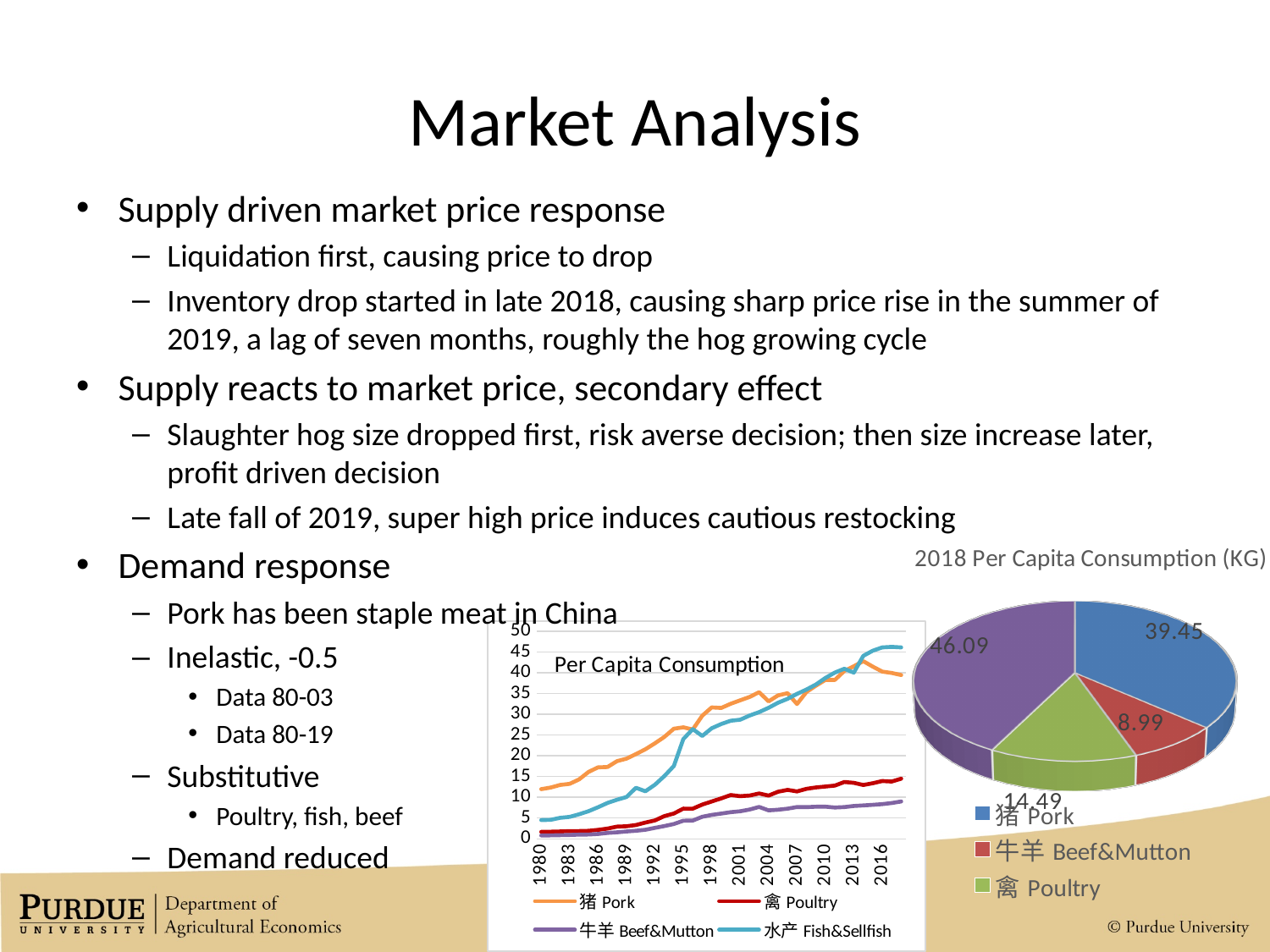

# Market Analysis
Supply driven market price response
Liquidation first, causing price to drop
Inventory drop started in late 2018, causing sharp price rise in the summer of 2019, a lag of seven months, roughly the hog growing cycle
Supply reacts to market price, secondary effect
Slaughter hog size dropped first, risk averse decision; then size increase later, profit driven decision
Late fall of 2019, super high price induces cautious restocking
Demand response
Pork has been staple meat in China
Inelastic, -0.5
Data 80-03
Data 80-19
Substitutive
Poultry, fish, beef
Demand reduced

[unsupported chart]

### Chart: Per Capita Consumption

| Category | 猪Pork | 禽Poultry | 牛羊Beef&Mutton | 水产Fish&Sellfish |
|---|---|---|---|---|
| 1980 | 11.97 | 1.68 | 0.81 | 4.5286459652499875 |
| 1981 | 12.35 | 1.72 | 0.84 | 4.580701894635862 |
| 1982 | 12.98 | 1.78 | 0.89 | 5.068172428040215 |
| 1983 | 13.25 | 1.85 | 0.94 | 5.293860671015843 |
| 1984 | 14.32 | 1.87 | 1.02 | 5.916613164425961 |
| 1985 | 16.12 | 1.93 | 1.05 | 6.652747730300139 |
| 1986 | 17.21 | 2.16 | 1.18 | 7.612527556345168 |
| 1987 | 17.3 | 2.48 | 1.4300000000000002 | 8.651418115279048 |
| 1988 | 18.71 | 2.94 | 1.5699999999999998 | 9.40950768288509 |
| 1989 | 19.31 | 3.03 | 1.78 | 10.07320059625213 |
| 1990 | 20.4 | 3.32 | 1.9500000000000002 | 12.288315709375246 |
| 1991 | 21.58 | 3.93 | 2.19 | 11.456964506186164 |
| 1992 | 23.0 | 4.44 | 2.64 | 13.0375263503768 |
| 1993 | 24.55 | 5.47 | 3.08 | 15.103318511268427 |
| 1994 | 26.52 | 6.09 | 3.5700000000000003 | 17.5363370880267 |
| 1995 | 26.85 | 7.28 | 4.37 | 24.009379050701366 |
| 1996 | 26.32 | 7.27 | 4.4 | 26.417570206472803 |
| 1997 | 29.65 | 8.25 | 5.3100000000000005 | 24.78111400514455 |
| 1998 | 31.64 | 9.0 | 5.76 | 26.6201777799152 |
| 1999 | 31.52 | 9.75 | 6.08 | 27.659278457061994 |
| 2000 | 32.52 | 10.55 | 6.42 | 28.441255138350837 |
| 2001 | 33.35 | 10.28 | 6.630000000000001 | 28.68295893502159 |
| 2002 | 34.17 | 10.43 | 7.07 | 29.696153456906416 |
| 2003 | 35.31 | 10.92 | 7.6899999999999995 | 30.518544886130602 |
| 2004 | 33.090243253223385 | 10.424791534603195 | 6.863881658306919 | 31.56414438255839 |
| 2005 | 34.549506384410655 | 11.342618355563033 | 7.016847288078559 | 32.77142157912447 |
| 2006 | 35.073573249497905 | 11.784241465066033 | 7.272894530917169 | 33.72131945712373 |
| 2007 | 32.457471553557504 | 11.420540549008923 | 7.658584873116425 | 34.90316281815498 |
| 2008 | 35.363426245839676 | 12.035519428171263 | 7.636541724522221 | 35.953214560021685 |
| 2009 | 36.885778257025095 | 12.374825495691269 | 7.735919225177968 | 37.16781416260772 |
| 2010 | 38.271884124214154 | 12.593271949646134 | 7.752989679396826 | 38.74505000335593 |
| 2011 | 38.26972538983931 | 12.830543345084795 | 7.540380187776005 | 40.044288418005706 |
| 2012 | 40.43006860358631 | 13.694368703287937 | 7.6515991462586035 | 40.96271897432868 |
| 2013 | 41.554978548856496 | 13.4886721331354 | 7.91768770944794 | 40.0273347933447 |
| 2014 | 42.78694039712828 | 12.97185604684827 | 8.044504058282522 | 44.065783509526106 |
| 2015 | 41.47181108670032 | 13.398547739738982 | 8.188822473119844 | 45.31096593967788 |
| 2016 | 40.27395535289396 | 13.915870064583316 | 8.362973460812462 | 46.10243651958834 |
| 2017 | 39.956131758603824 | 13.79632209369245 | 8.628921287264042 | 46.231008287292816 |
| 2018 | 39.45052000673652 | 14.489141605154153 | 8.991096306382492 | 46.09360890940102 |